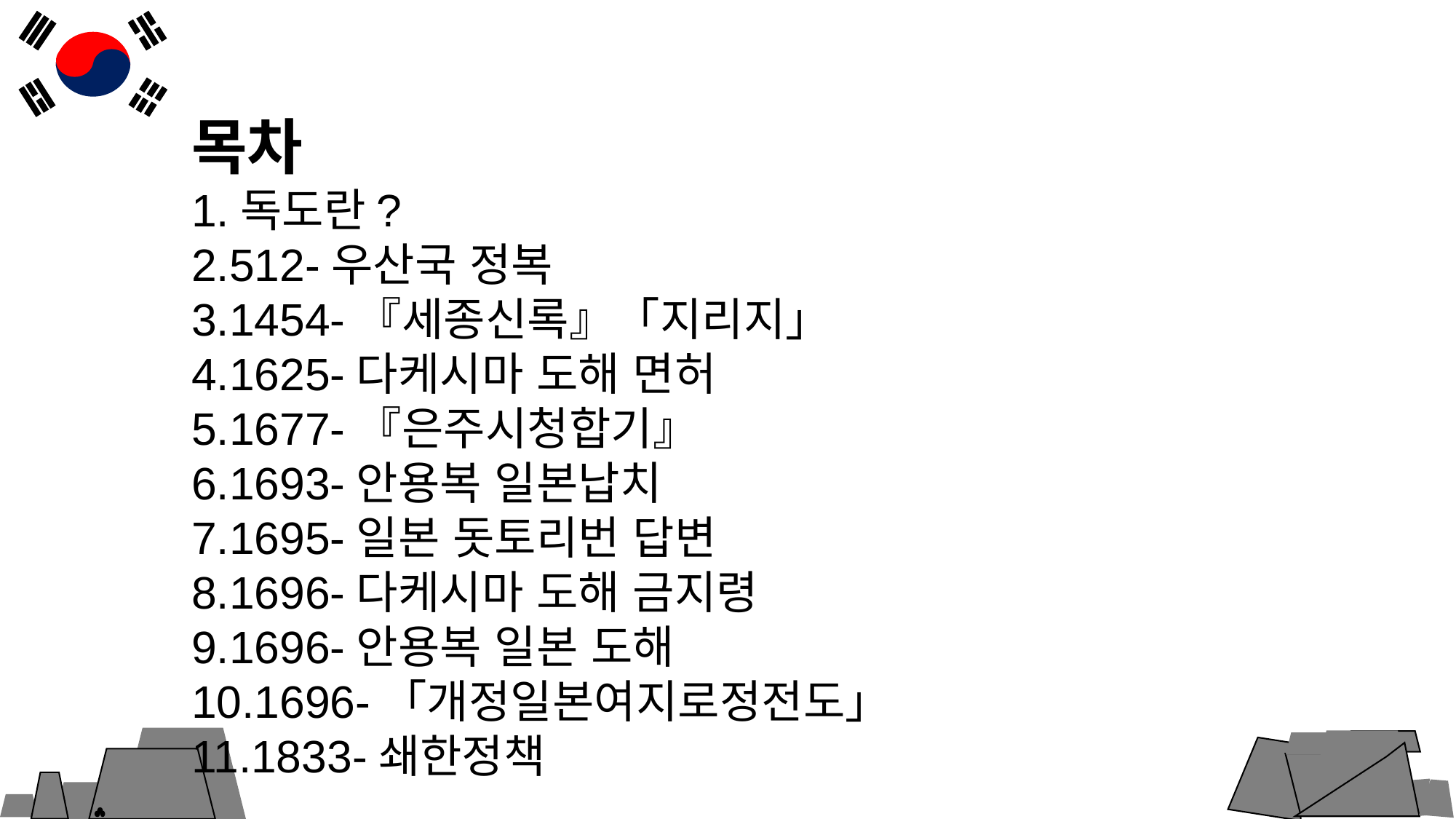

목차
1.독도란?
2.512-우산국 정복
3.1454-『세종신록』「지리지」
4.1625-다케시마 도해 면허
5.1677-『은주시청합기』
6.1693-안용복 일본납치
7.1695-일본 돗토리번 답변
8.1696-다케시마 도해 금지령
9.1696-안용복 일본 도해
10.1696-「개정일본여지로정전도」
11.1833-쇄한정책